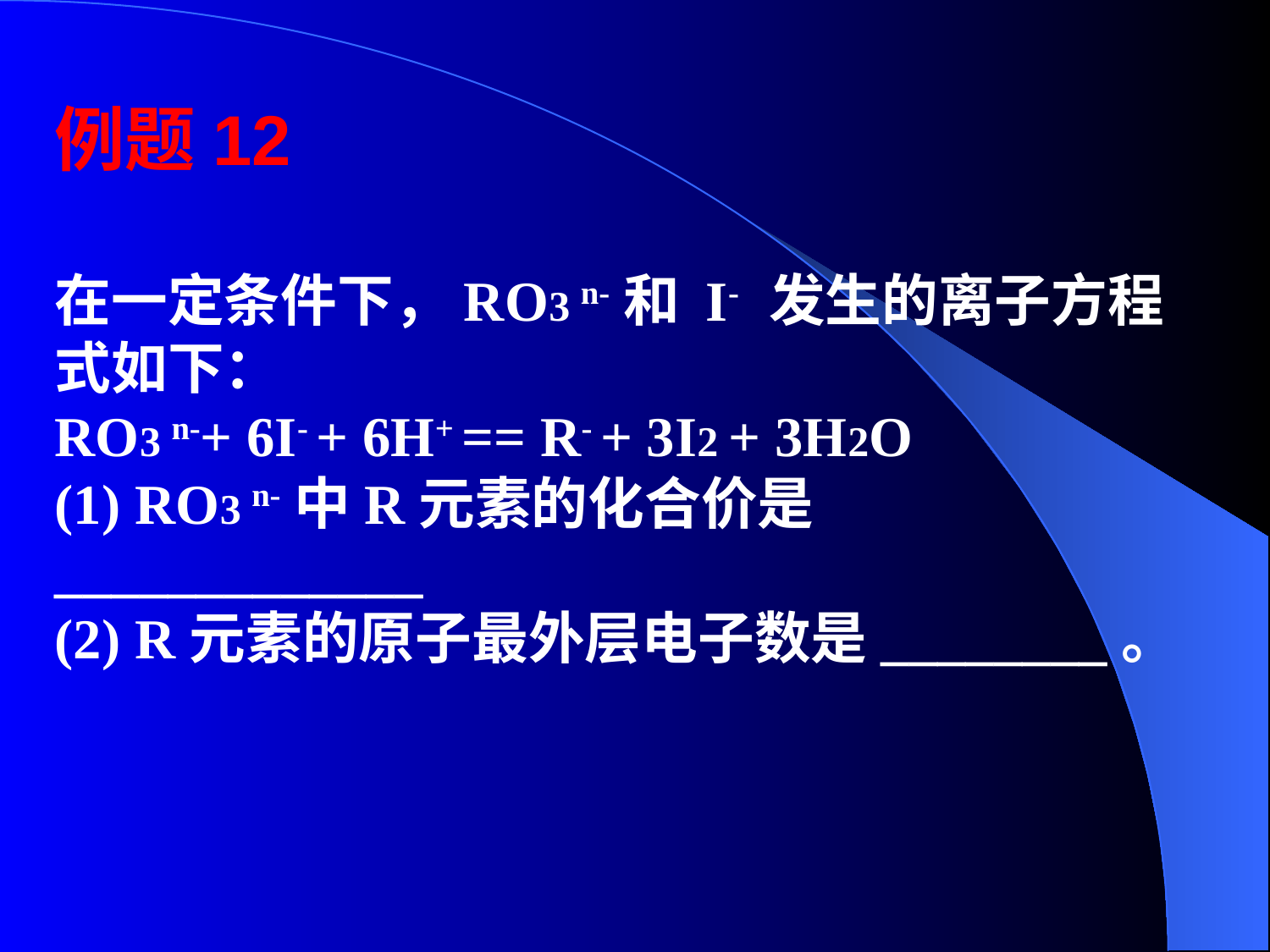

例题12

在一定条件下，RO3 n-和 I-  发生的离子方程式如下：
RO3 n-+ 6I- + 6H+ == R- + 3I2 + 3H2O
(1) RO3 n-中R元素的化合价是_____________
(2) R元素的原子最外层电子数是________。

31